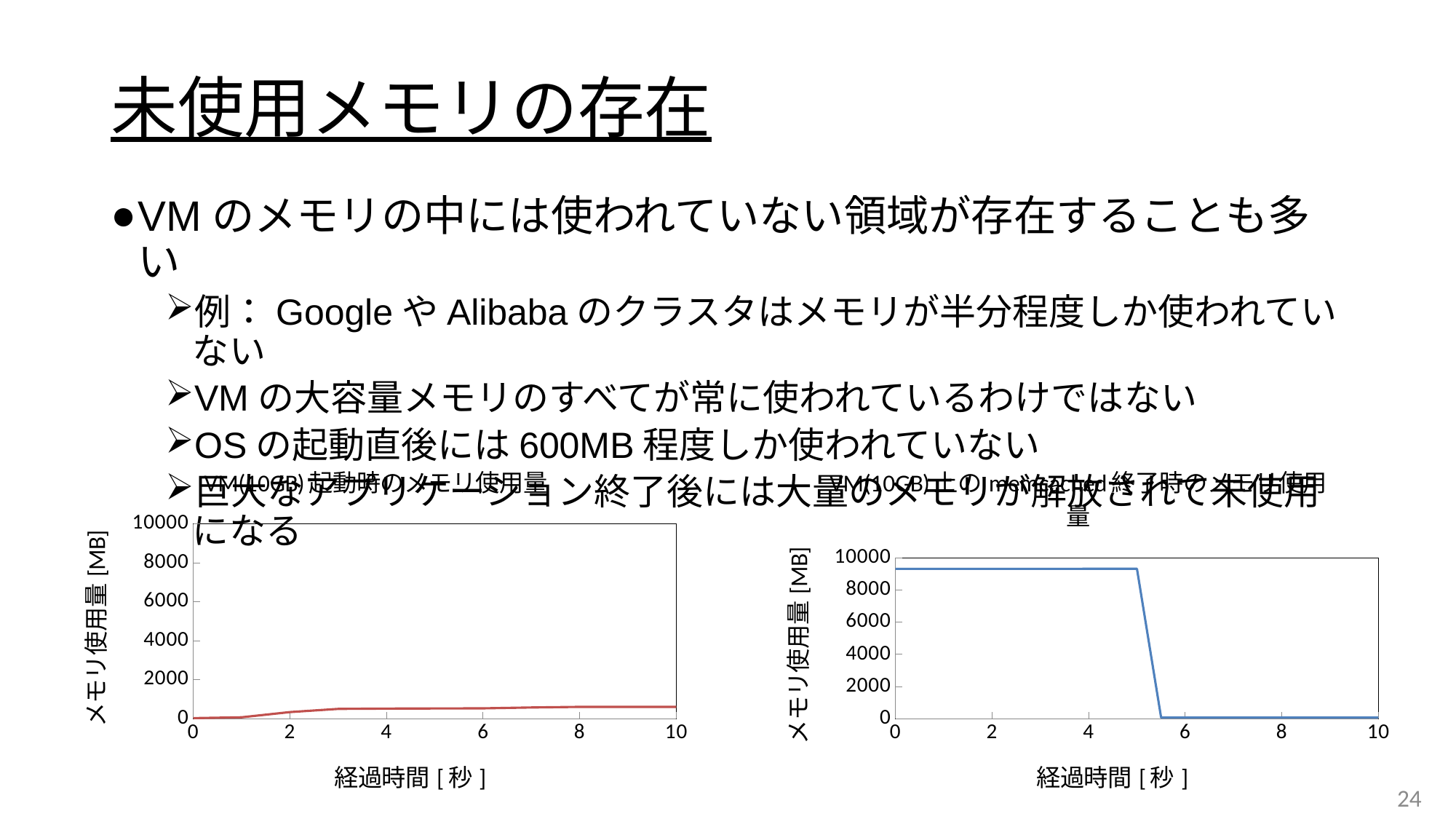

# 未使用メモリの存在
VMのメモリの中には使われていない領域が存在することも多い
例：GoogleやAlibabaのクラスタはメモリが半分程度しか使われていない
VMの大容量メモリのすべてが常に使われているわけではない
OSの起動直後には600MB程度しか使われていない
巨大なアプリケーション終了後には大量のメモリが解放されて未使用になる

### Chart: VM(10GB)起動時のメモリ使用量

| Category |  |
|---|---|

### Chart: VM(10GB)上のmemcached終了時のメモリ使用量

| Category |  |
|---|---|
24